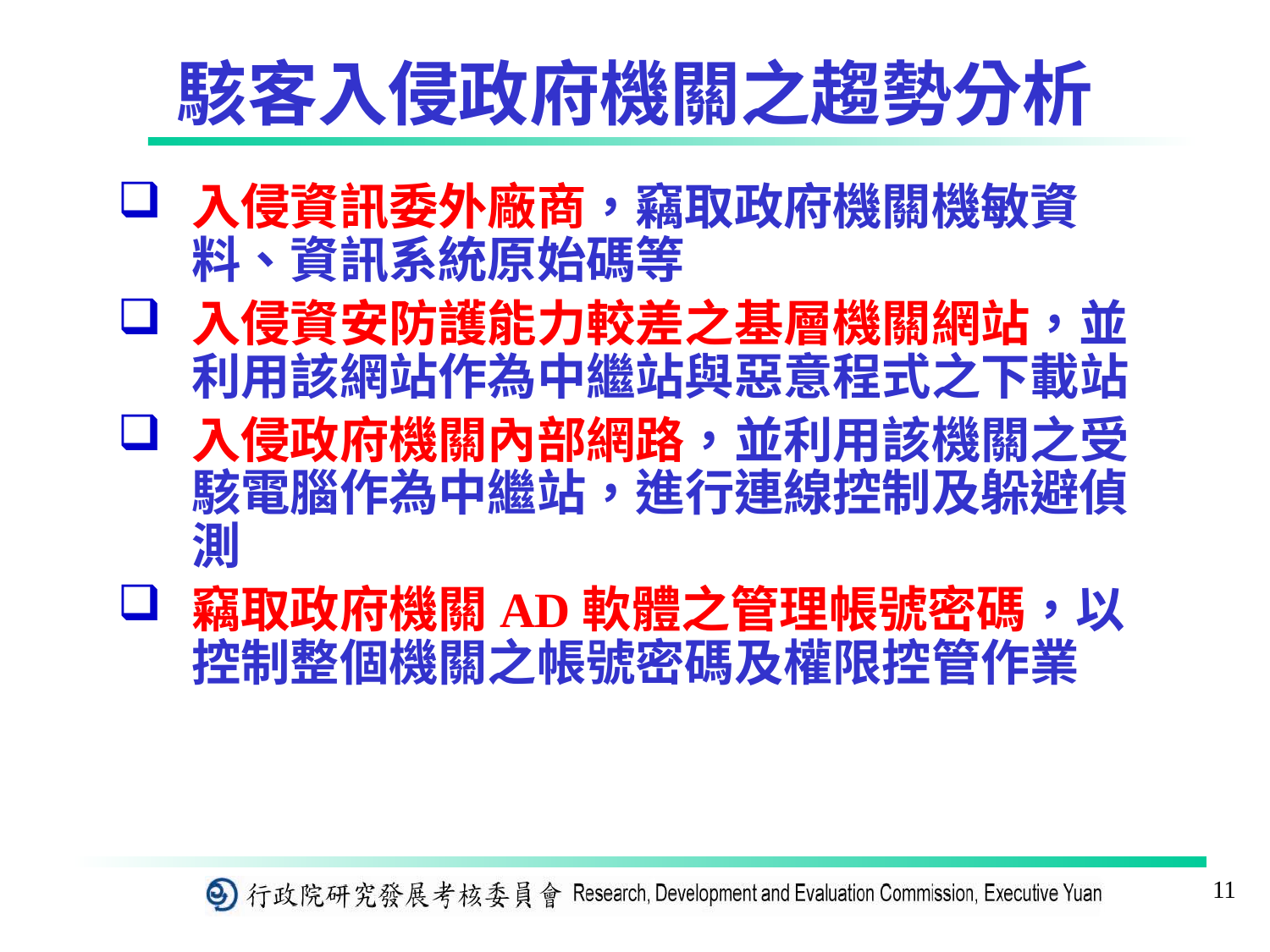

# 駭客入侵政府機關之趨勢分析
入侵資訊委外廠商，竊取政府機關機敏資料、資訊系統原始碼等
入侵資安防護能力較差之基層機關網站，並利用該網站作為中繼站與惡意程式之下載站
入侵政府機關內部網路，並利用該機關之受駭電腦作為中繼站，進行連線控制及躲避偵測
竊取政府機關AD軟體之管理帳號密碼，以控制整個機關之帳號密碼及權限控管作業
11